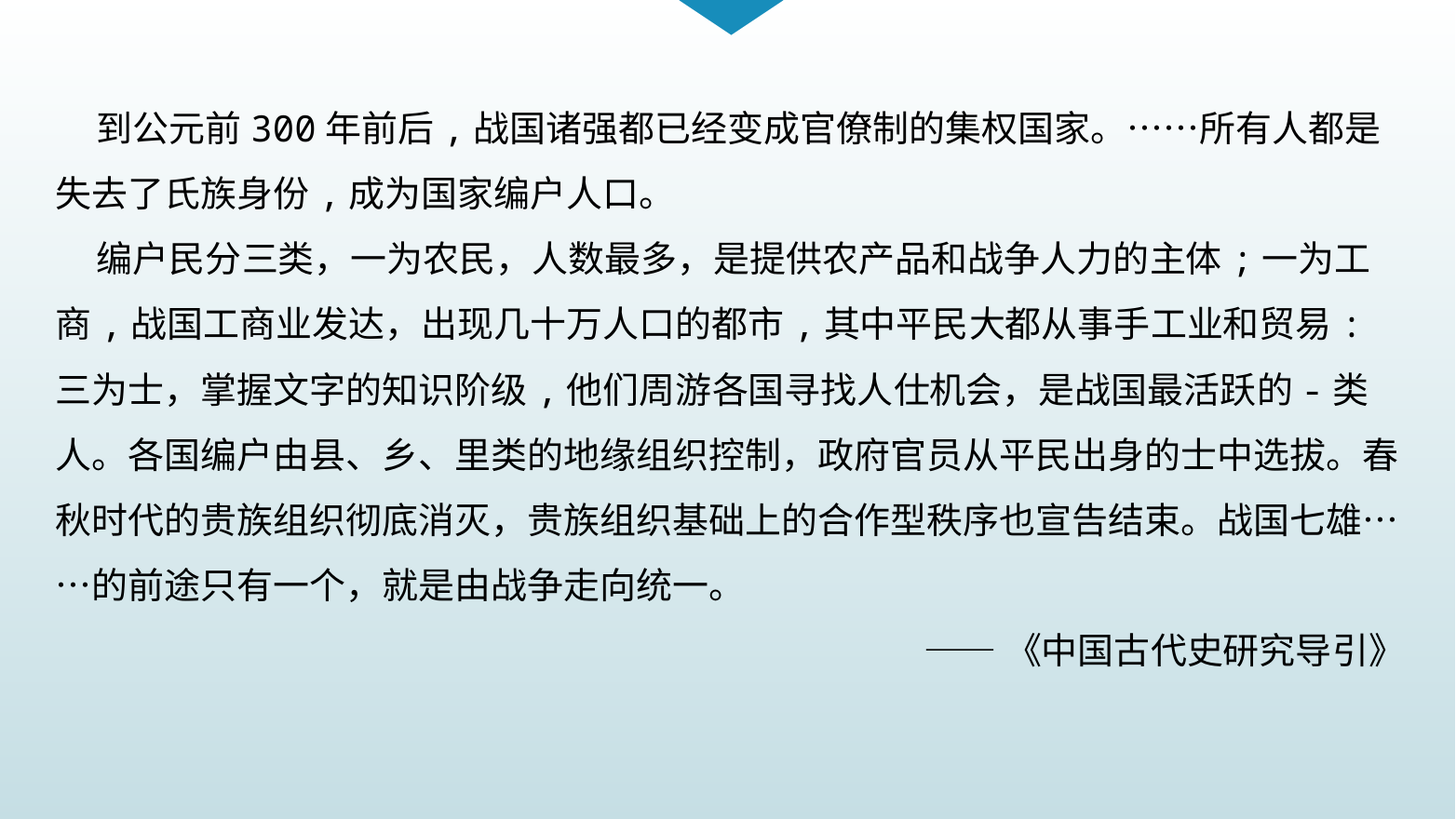

到公元前300年前后,战国诸强都已经变成官僚制的集权国家。……所有人都是失去了氏族身份,成为国家编户人口。
    编户民分三类，一为农民，人数最多，是提供农产品和战争人力的主体;一为工商,战国工商业发达，出现几十万人口的都市,其中平民大都从事手工业和贸易:三为士，掌握文字的知识阶级,他们周游各国寻找人仕机会，是战国最活跃的-类人。各国编户由县、乡、里类的地缘组织控制，政府官员从平民出身的士中选拔。春秋时代的贵族组织彻底消灭，贵族组织基础上的合作型秩序也宣告结束。战国七雄……的前途只有一个，就是由战争走向统一。
——《中国古代史研究导引》